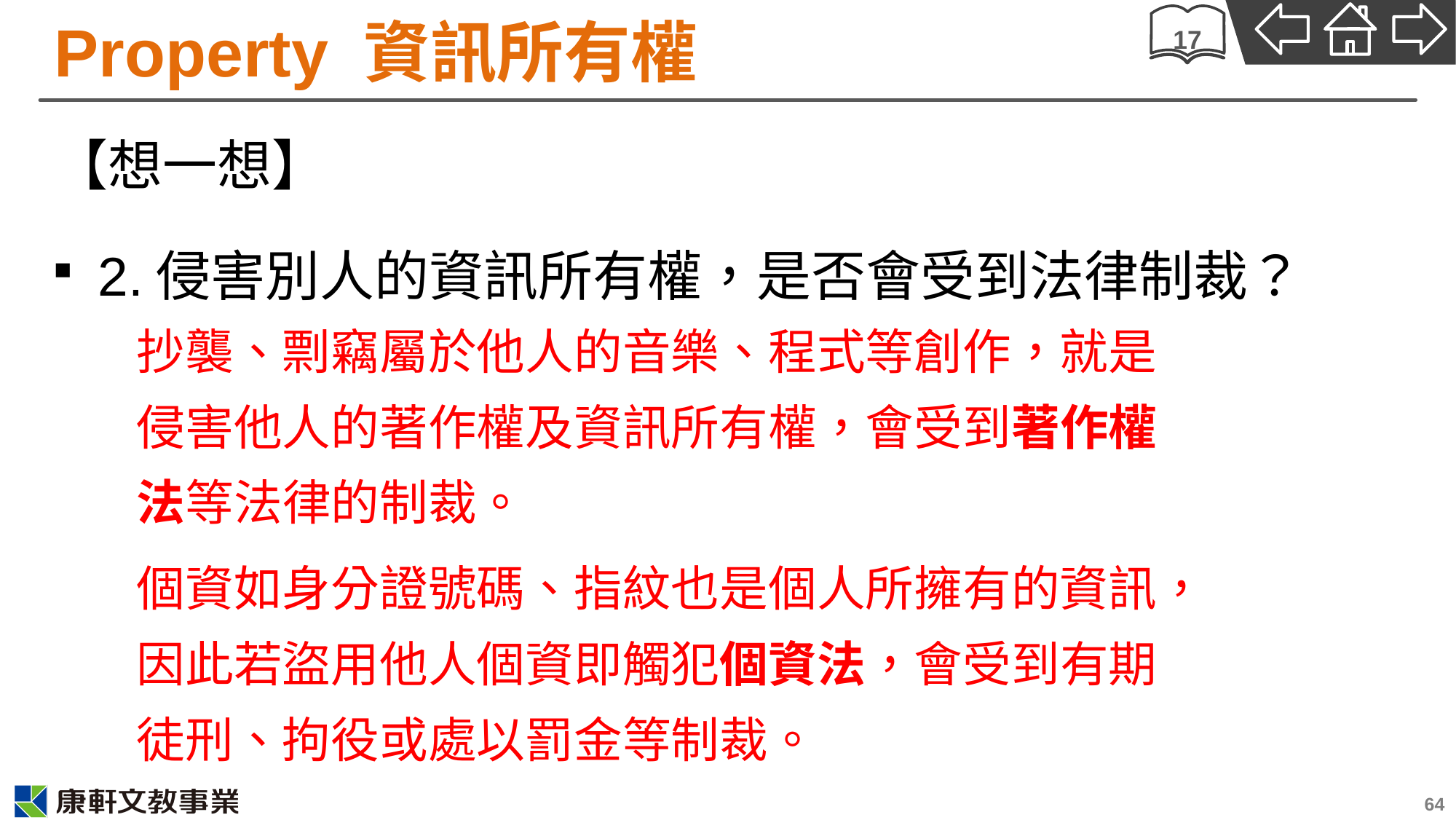

# Property 資訊所有權
17
【想一想】
2.侵害別人的資訊所有權，是否會受到法律制裁？
抄襲、剽竊屬於他人的音樂、程式等創作，就是侵害他人的著作權及資訊所有權，會受到著作權法等法律的制裁。
個資如身分證號碼、指紋也是個人所擁有的資訊，因此若盜用他人個資即觸犯個資法，會受到有期徒刑、拘役或處以罰金等制裁。
64